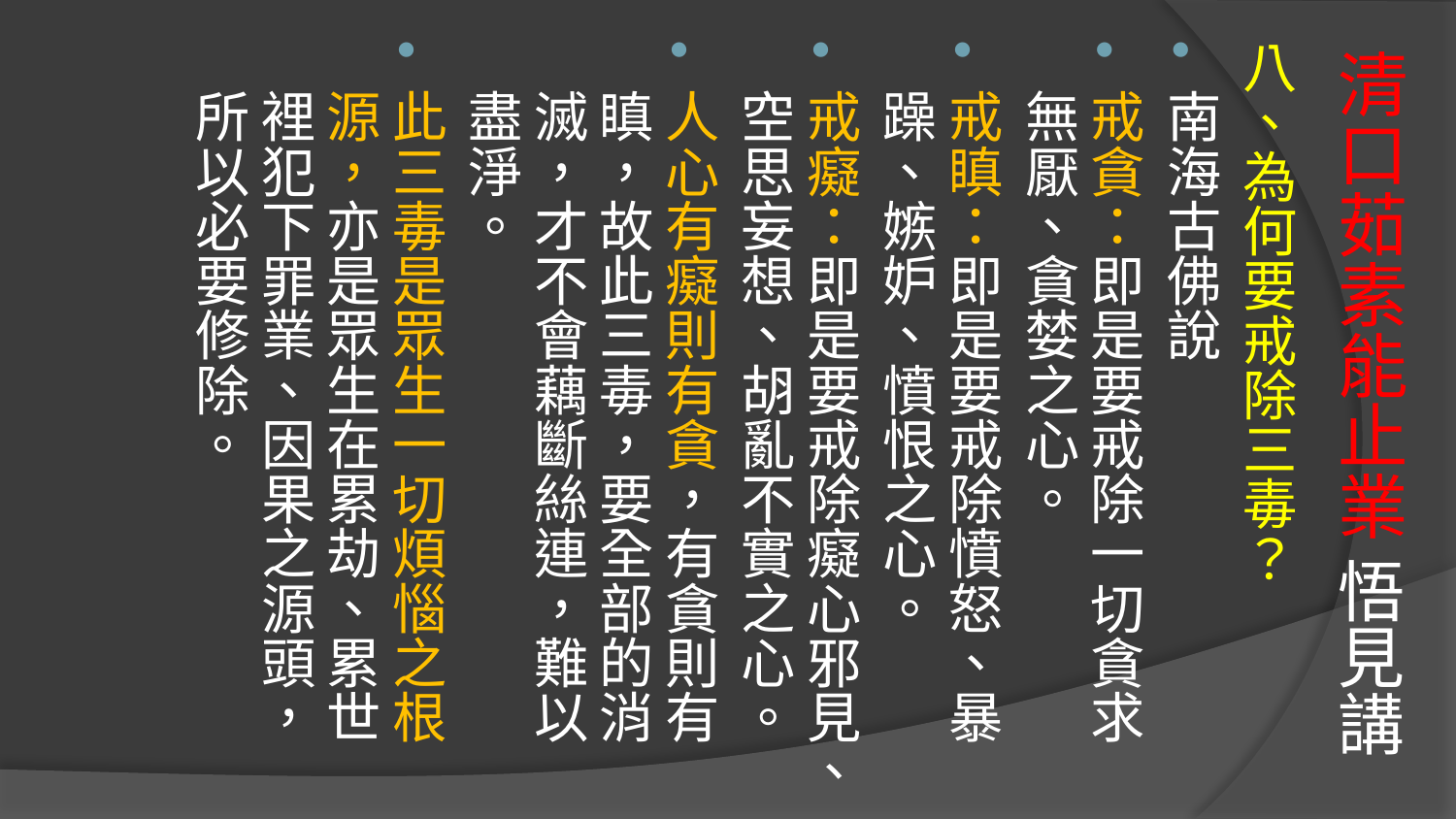

# 清口茹素能止業 悟見講
八、為何要戒除三毒？
南海古佛說
戒貪：即是要戒除一切貪求無厭、貪婪之心。
戒瞋：即是要戒除憤怒、暴躁、嫉妒、憤恨之心。
戒癡：即是要戒除癡心邪見、空思妄想、胡亂不實之心。
人心有癡則有貪，有貪則有瞋，故此三毒，要全部的消滅，才不會藕斷絲連，難以盡淨。
此三毒是眾生一切煩惱之根源，亦是眾生在累劫、累世裡犯下罪業、因果之源頭，所以必要修除。